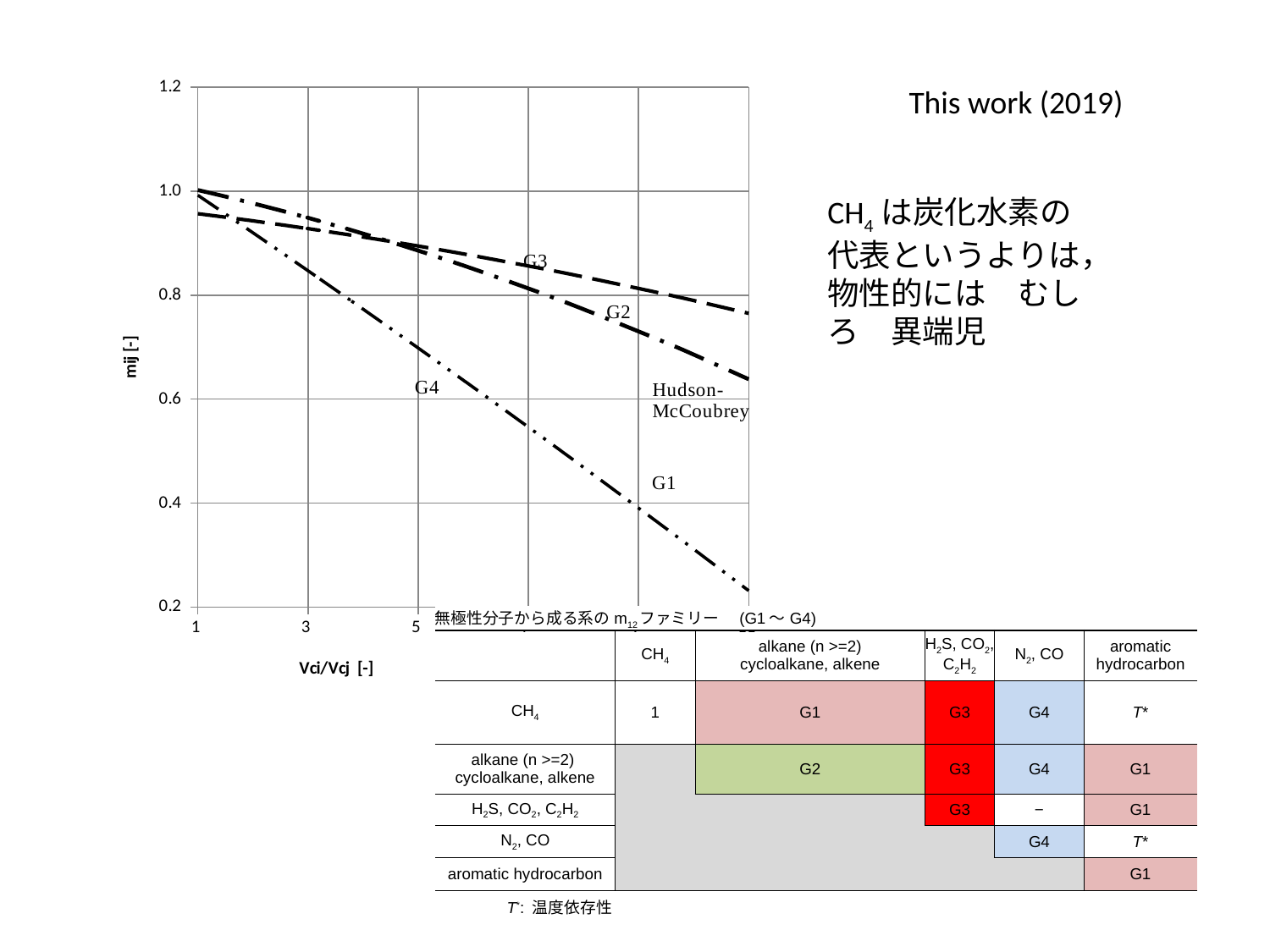

### Chart

| Category |  |  |  |  |  |
|---|---|---|---|---|---|
This work (2019)
CH4は炭化水素の代表というよりは，物性的には　むしろ　異端児
| 無極性分子から成る系のm12ファミリー　(G1～G4) |  |  |  |  |  |
| --- | --- | --- | --- | --- | --- |
|  | CH4 | alkane (n >=2) cycloalkane, alkene | H2S, CO2, C2H2 | N2, CO | aromatic hydrocarbon |
| CH4 | 1 | G1 | G3 | G4 | T\* |
| alkane (n >=2) cycloalkane, alkene |  | G2 | G3 | G4 | G1 |
| H2S, CO2, C2H2 |  |  | G3 | − | G1 |
| N2, CO |  |  |  | G4 | T\* |
| aromatic hydrocarbon |  |  |  |  | G1 |
| T\*: 温度依存性 |  |  |  |  |  |